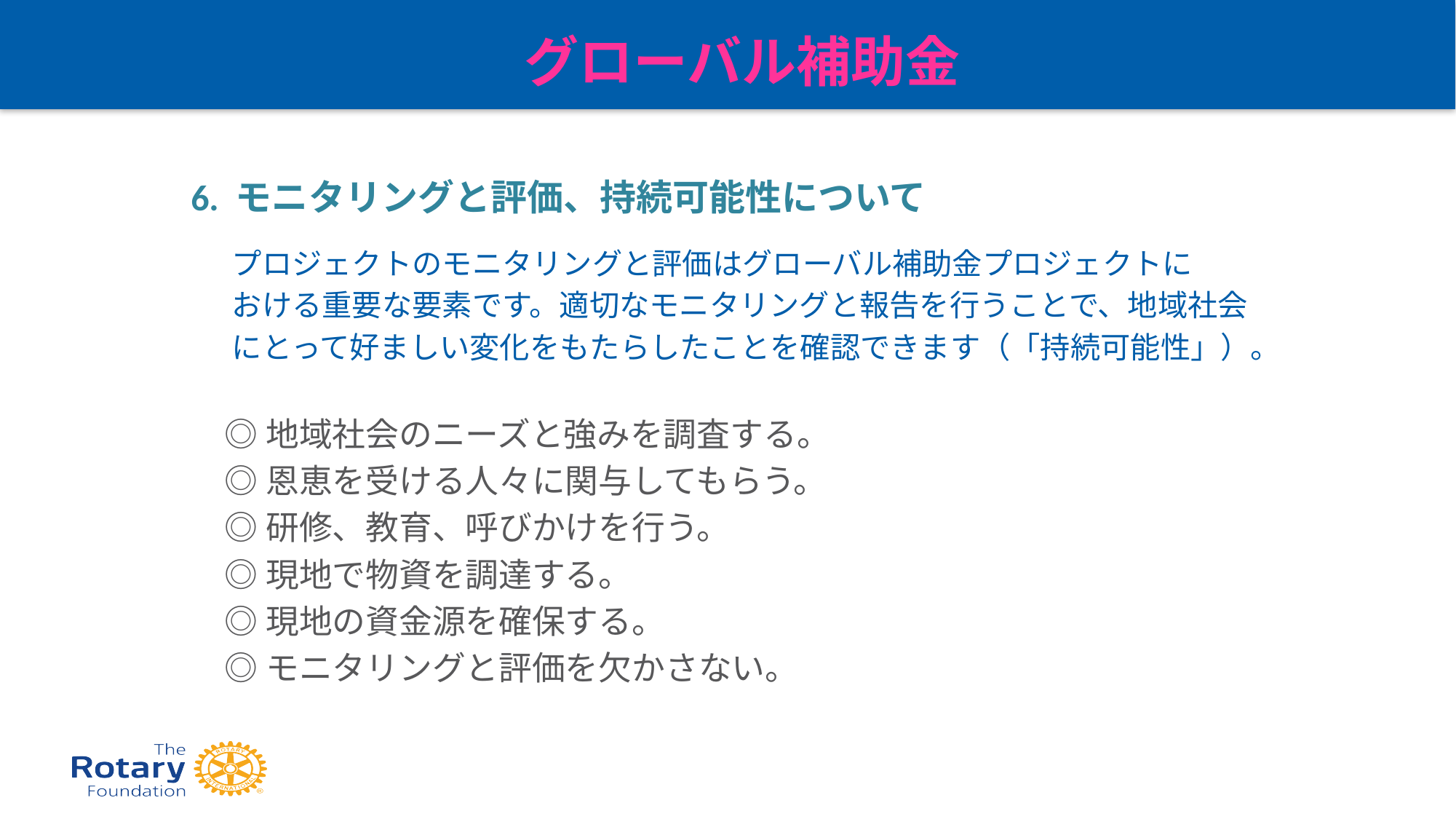

グローバル補助金
# モニタリングと評価
6. モニタリングと評価、持続可能性について
　プロジェクトのモニタリングと評価はグローバル補助金プロジェクトに
　おける重要な要素です。適切なモニタリングと報告を行うことで、地域社会
　にとって好ましい変化をもたらしたことを確認できます（「持続可能性」）。
◎地域社会のニーズと強みを調査する。
◎恩恵を受ける人々に関与してもらう。
◎研修、教育、呼びかけを行う。
◎現地で物資を調達する。
◎現地の資金源を確保する。
◎モニタリングと評価を欠かさない。